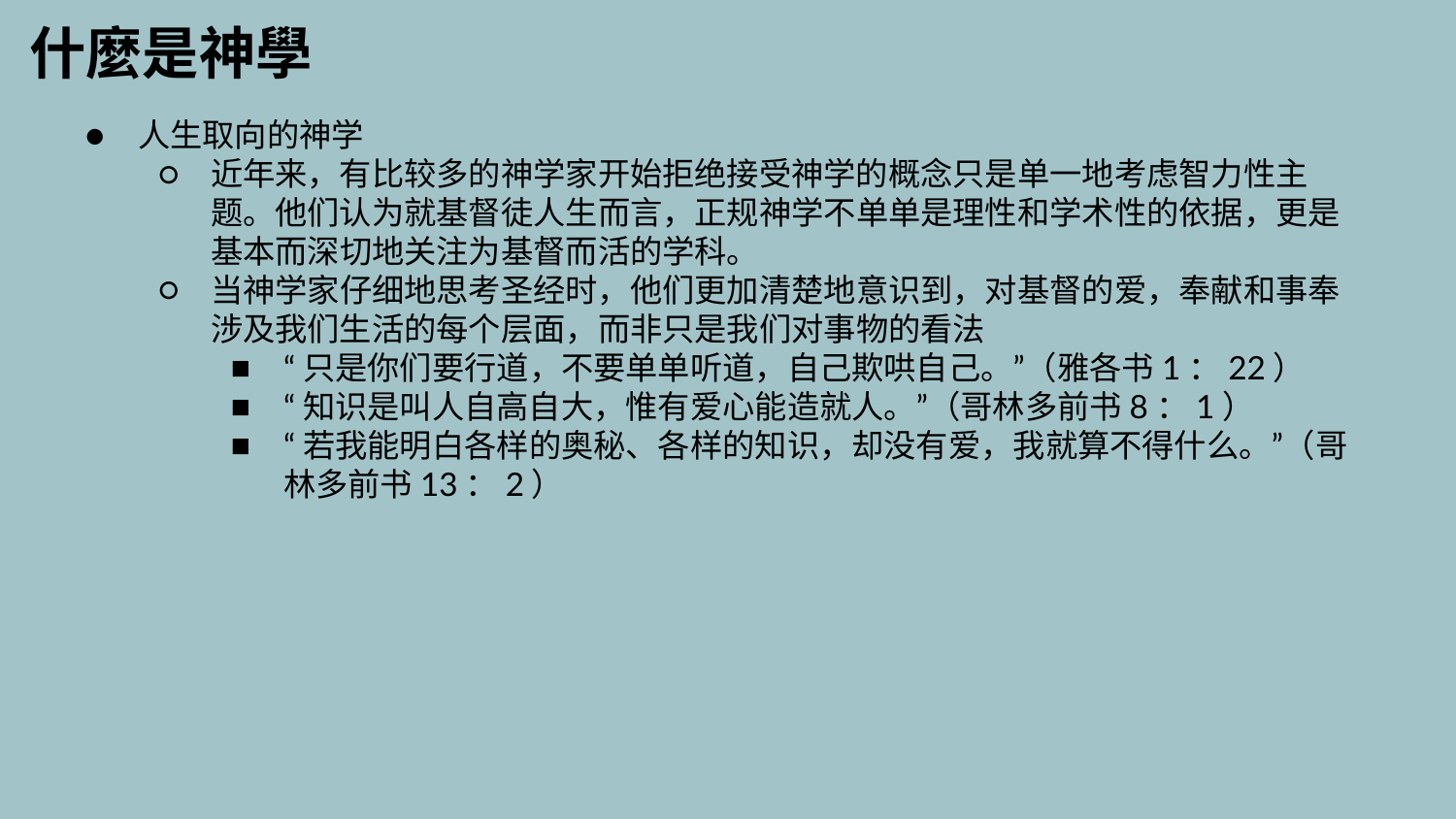

什麼是神學
人生取向的神学
近年来，有比较多的神学家开始拒绝接受神学的概念只是单一地考虑智力性主题。他们认为就基督徒人生而言，正规神学不单单是理性和学术性的依据，更是基本而深切地关注为基督而活的学科。
当神学家仔细地思考圣经时，他们更加清楚地意识到，对基督的爱，奉献和事奉涉及我们生活的每个层面，而非只是我们对事物的看法
“只是你们要行道，不要单单听道，自己欺哄自己。”（雅各书1：22）
“知识是叫人自高自大，惟有爱心能造就人。”（哥林多前书8：1）
“若我能明白各样的奥秘、各样的知识，却没有爱，我就算不得什么。”（哥林多前书13：2）